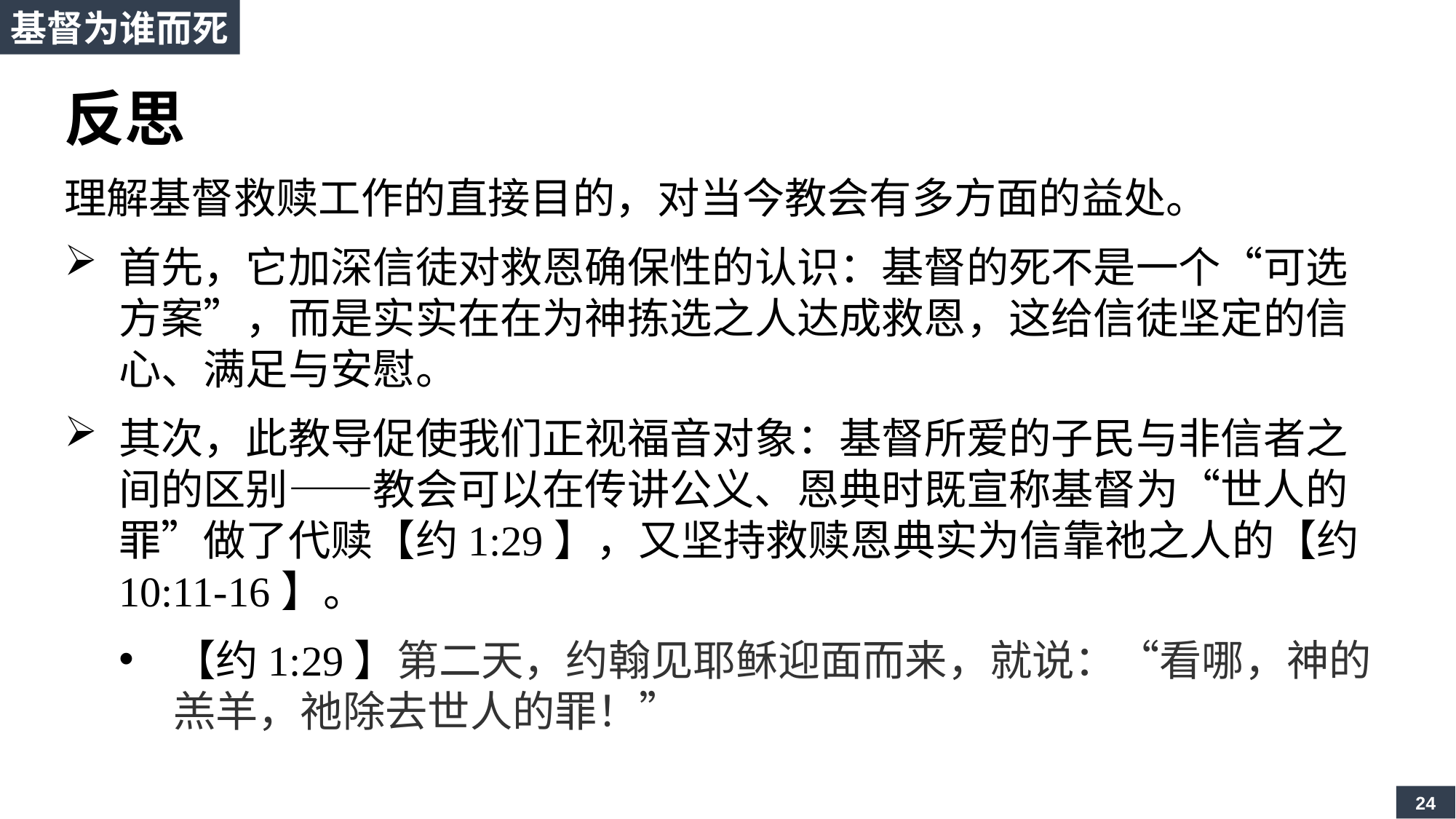

基督为谁而死
反思
理解基督救赎工作的直接目的，对当今教会有多方面的益处。
首先，它加深信徒对救恩确保性的认识：基督的死不是一个“可选方案”，而是实实在在为神拣选之人达成救恩，这给信徒坚定的信心、满足与安慰。
其次，此教导促使我们正视福音对象：基督所爱的子民与非信者之间的区别——教会可以在传讲公义、恩典时既宣称基督为“世人的罪”做了代赎【约1:29】，又坚持救赎恩典实为信靠祂之人的【约10:11-16】。
【约1:29】第二天，约翰见耶稣迎面而来，就说：“看哪，神的羔羊，祂除去世人的罪！”
24